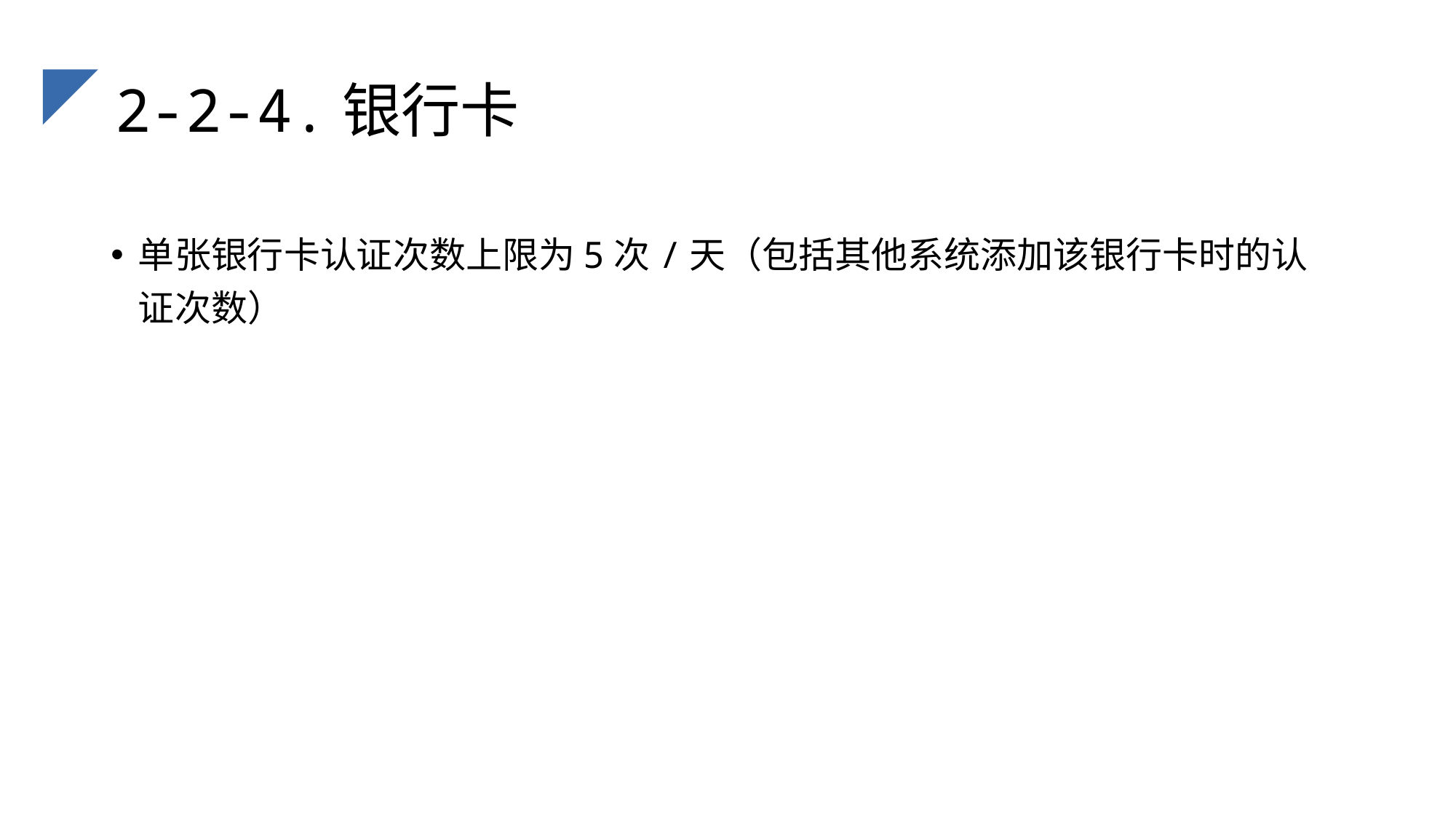

# 2-2-4.银行卡
单张银行卡认证次数上限为5次/天（包括其他系统添加该银行卡时的认证次数）